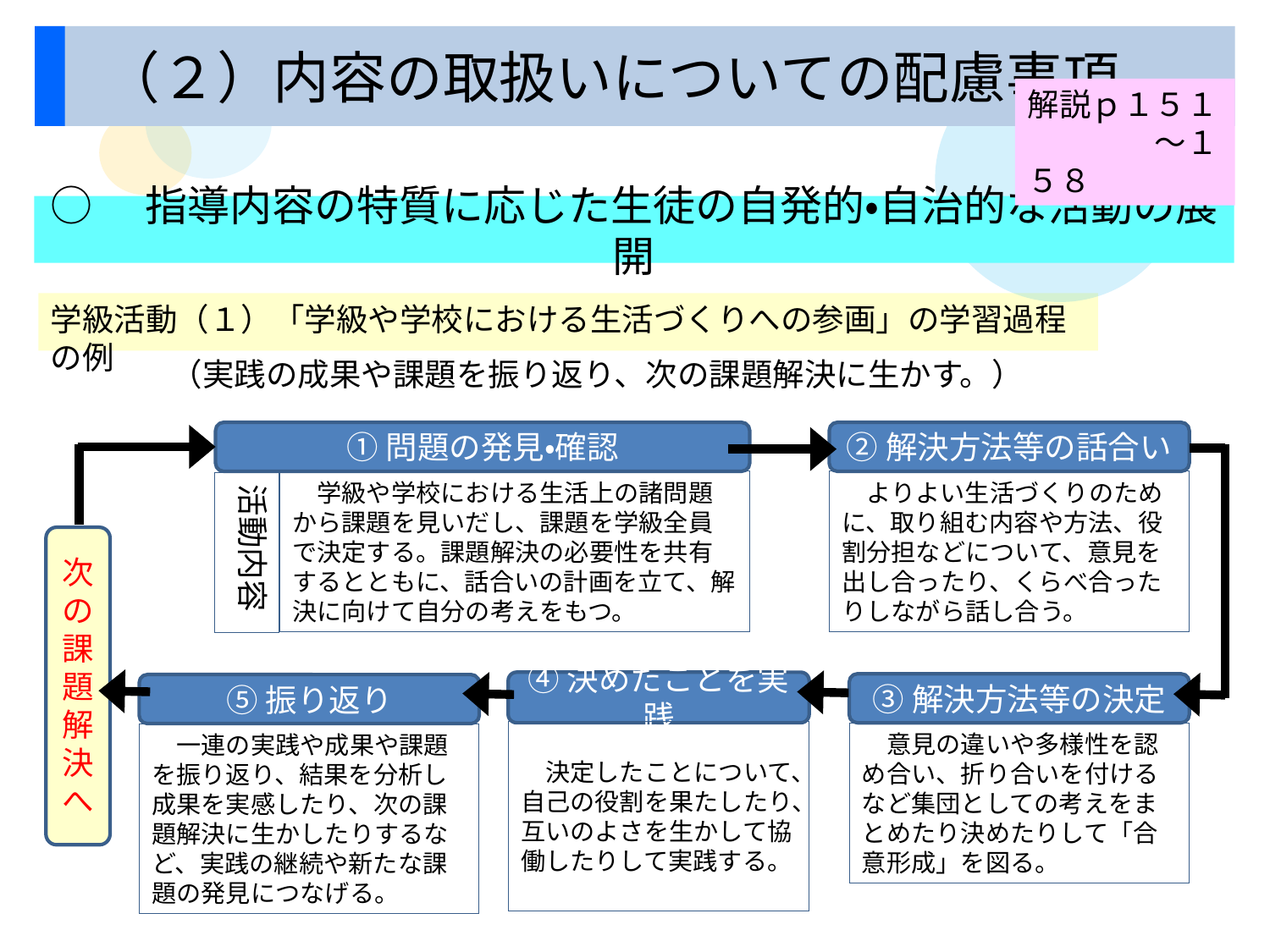

（２）内容の取扱いについての配慮事項

○　指導内容の特質に応じた生徒の自発的・自治的な活動の展開
　　　（実践の成果や課題を振り返り、次の課題解決に生かす。）
①問題の発見・確認
②解決方法等の話合い
　学級や学校における生活上の諸問題から課題を見いだし、課題を学級全員で決定する。課題解決の必要性を共有するとともに、話合いの計画を立て、解決に向けて自分の考えをもつ。
　よりよい生活づくりのために、取り組む内容や方法、役割分担などについて、意見を出し合ったり、くらべ合ったりしながら話し合う。
活動内容
次の課題解決へ
④決めたことを実践
③解決方法等の決定
⑤振り返り

　決定したことについて、自己の役割を果たしたり、互いのよさを生かして協働したりして実践する。

　意見の違いや多様性を認め合い、折り合いを付けるなど集団としての考えをまとめたり決めたりして「合意形成」を図る。
　一連の実践や成果や課題を振り返り、結果を分析し成果を実感したり、次の課題解決に生かしたりするなど、実践の継続や新たな課題の発見につなげる。
解説ｐ１５１
　　　　～１５８
学級活動（１）「学級や学校における生活づくりへの参画」の学習過程の例